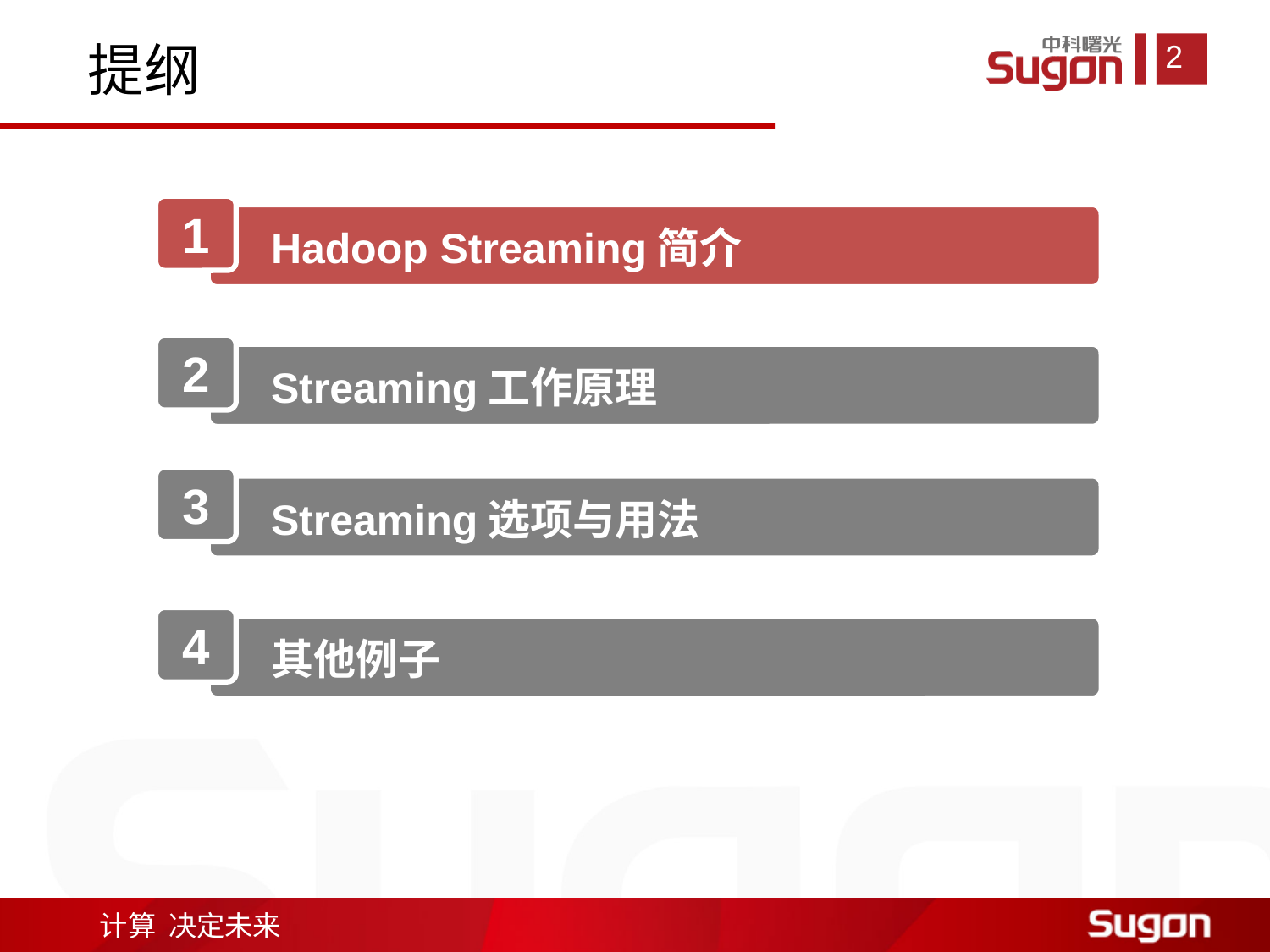

提纲
1

Hadoop Streaming简介
2

Streaming工作原理
3

Streaming选项与用法
4

其他例子